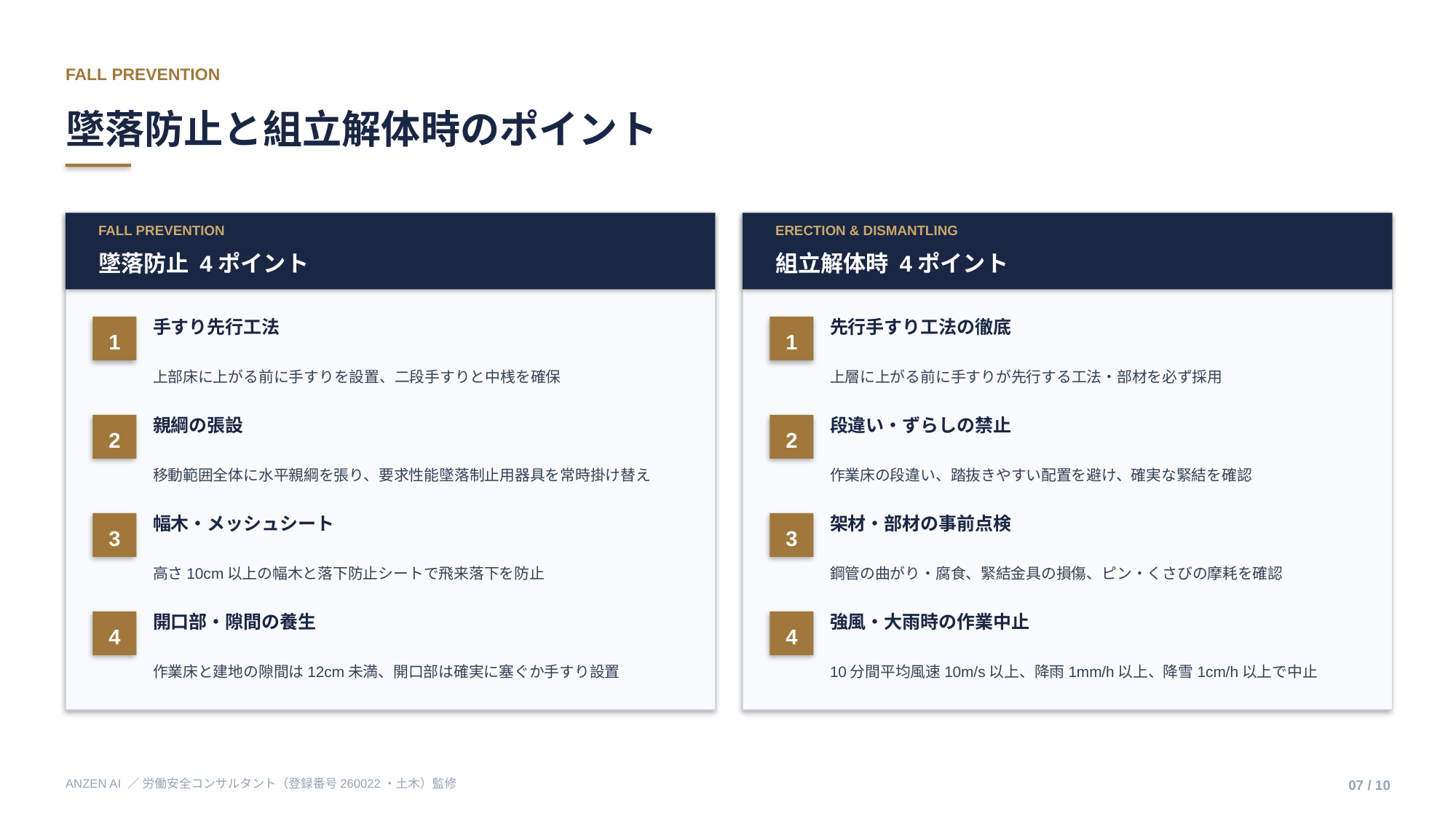

FALL PREVENTION
墜落防止と組立解体時のポイント

FALL PREVENTION
ERECTION & DISMANTLING
墜落防止 4ポイント
組立解体時 4ポイント
手すり先行工法
先行手すり工法の徹底

1

1
上部床に上がる前に手すりを設置、二段手すりと中桟を確保
上層に上がる前に手すりが先行する工法・部材を必ず採用
親綱の張設
段違い・ずらしの禁止

2

2
移動範囲全体に水平親綱を張り、要求性能墜落制止用器具を常時掛け替え
作業床の段違い、踏抜きやすい配置を避け、確実な緊結を確認
幅木・メッシュシート
架材・部材の事前点検

3

3
高さ10cm以上の幅木と落下防止シートで飛来落下を防止
鋼管の曲がり・腐食、緊結金具の損傷、ピン・くさびの摩耗を確認
開口部・隙間の養生
強風・大雨時の作業中止

4

4
作業床と建地の隙間は12cm未満、開口部は確実に塞ぐか手すり設置
10分間平均風速10m/s以上、降雨1mm/h以上、降雪1cm/h以上で中止
ANZEN AI ／ 労働安全コンサルタント（登録番号260022・土木）監修
07 / 10